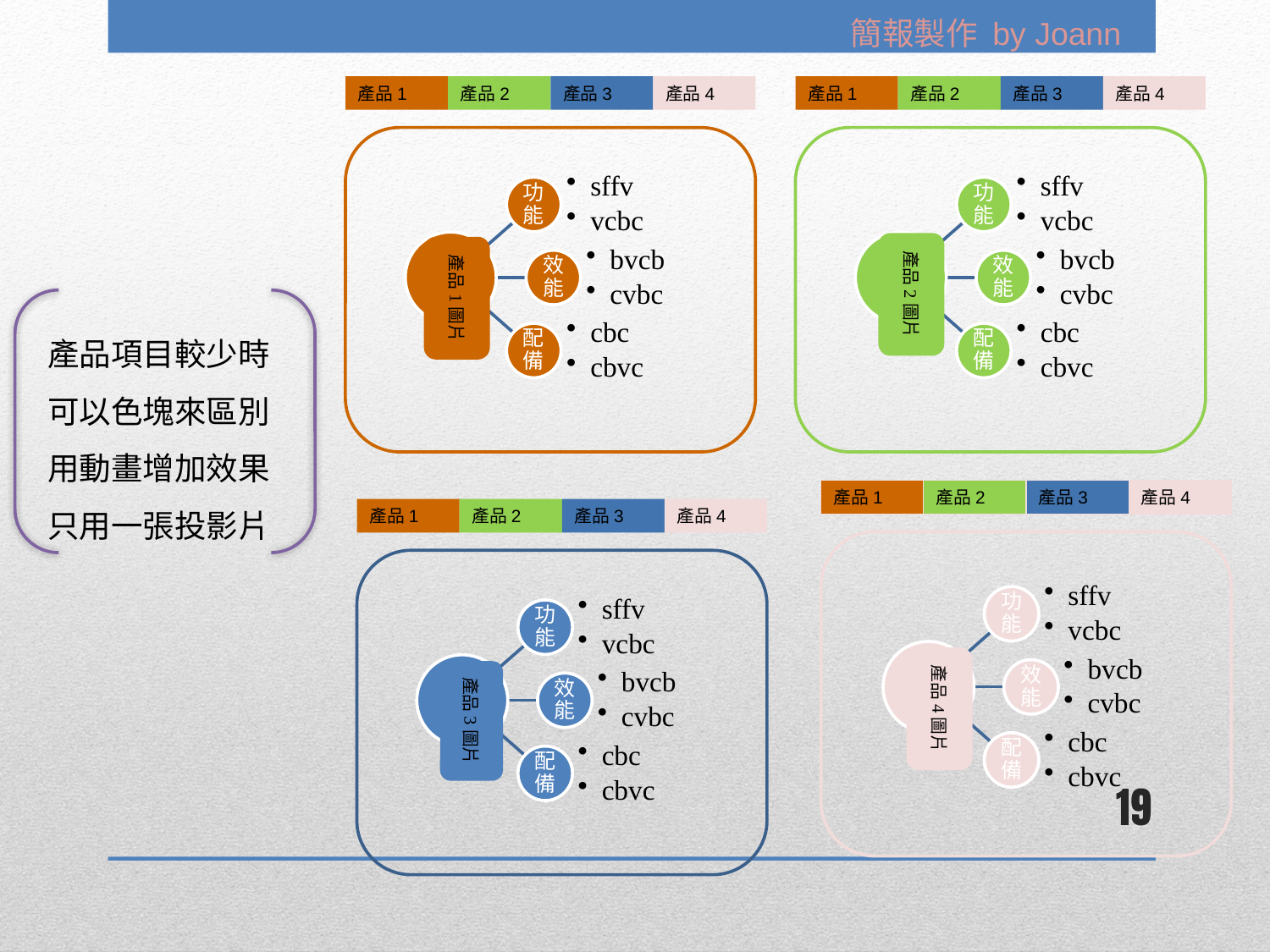

產品1
產品2
產品3
產品4

功能
sffv
vcbc
效能
bvcb
cvbc
配備
cbc
cbvc
產品1圖片
產品1
產品2
產品3
產品4

功能
sffv
vcbc
效能
bvcb
cvbc
配備
cbc
cbvc
產品2圖片

產品項目較少時
可以色塊來區別
用動畫增加效果
只用一張投影片
產品1
產品2
產品3
產品4

功能
sffv
vcbc
效能
bvcb
cvbc
配備
cbc
cbvc
產品4圖片
產品1
產品2
產品3
產品4

功能
sffv
vcbc
效能
bvcb
cvbc
配備
cbc
cbvc
產品3圖片
19